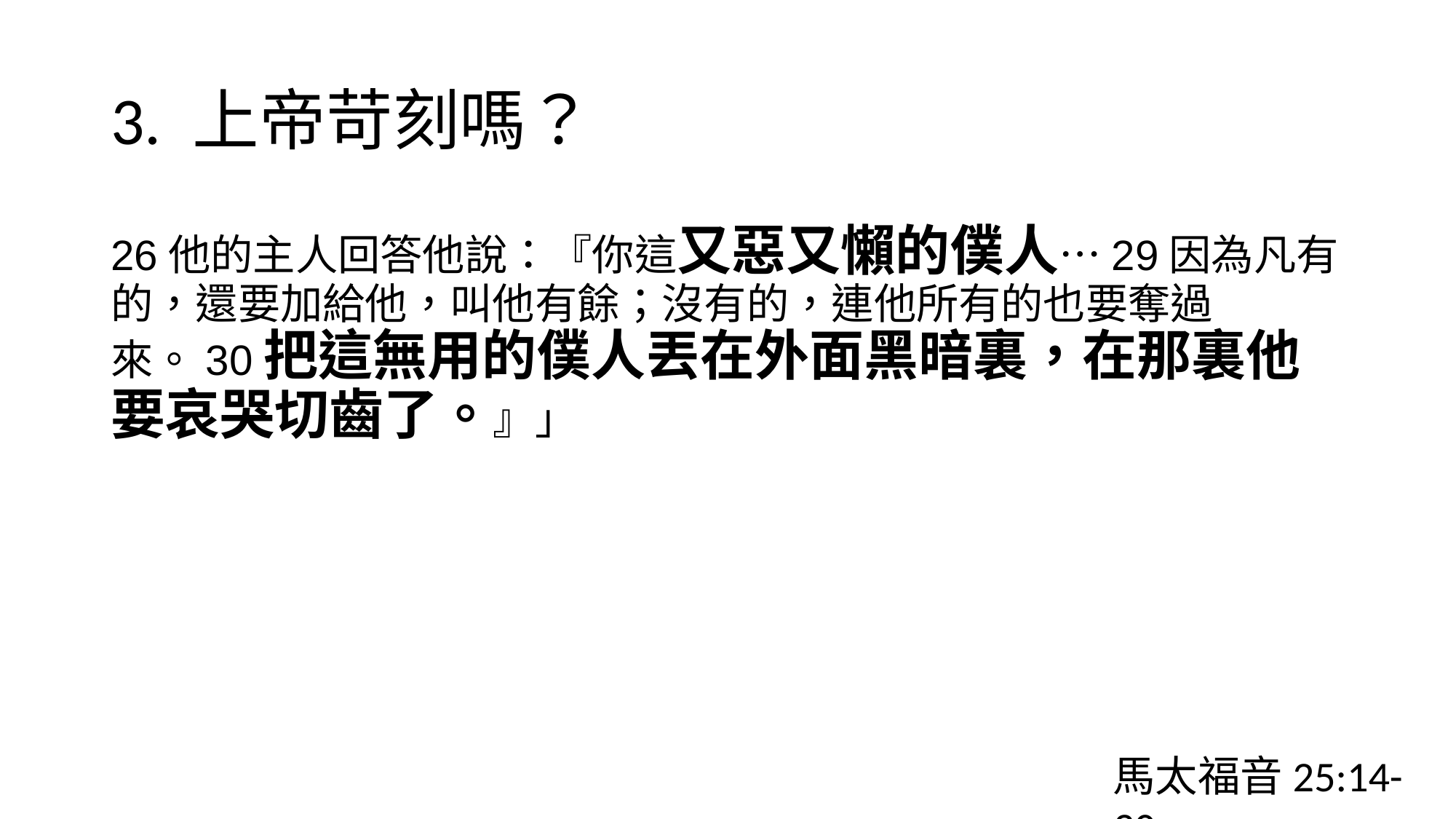

# 3. 上帝苛刻嗎？
26他的主人回答他說：『你這又惡又懶的僕人…29因為凡有的，還要加給他，叫他有餘；沒有的，連他所有的也要奪過來。30把這無用的僕人丟在外面黑暗裏，在那裏他要哀哭切齒了。』」

馬太福音25:14-30